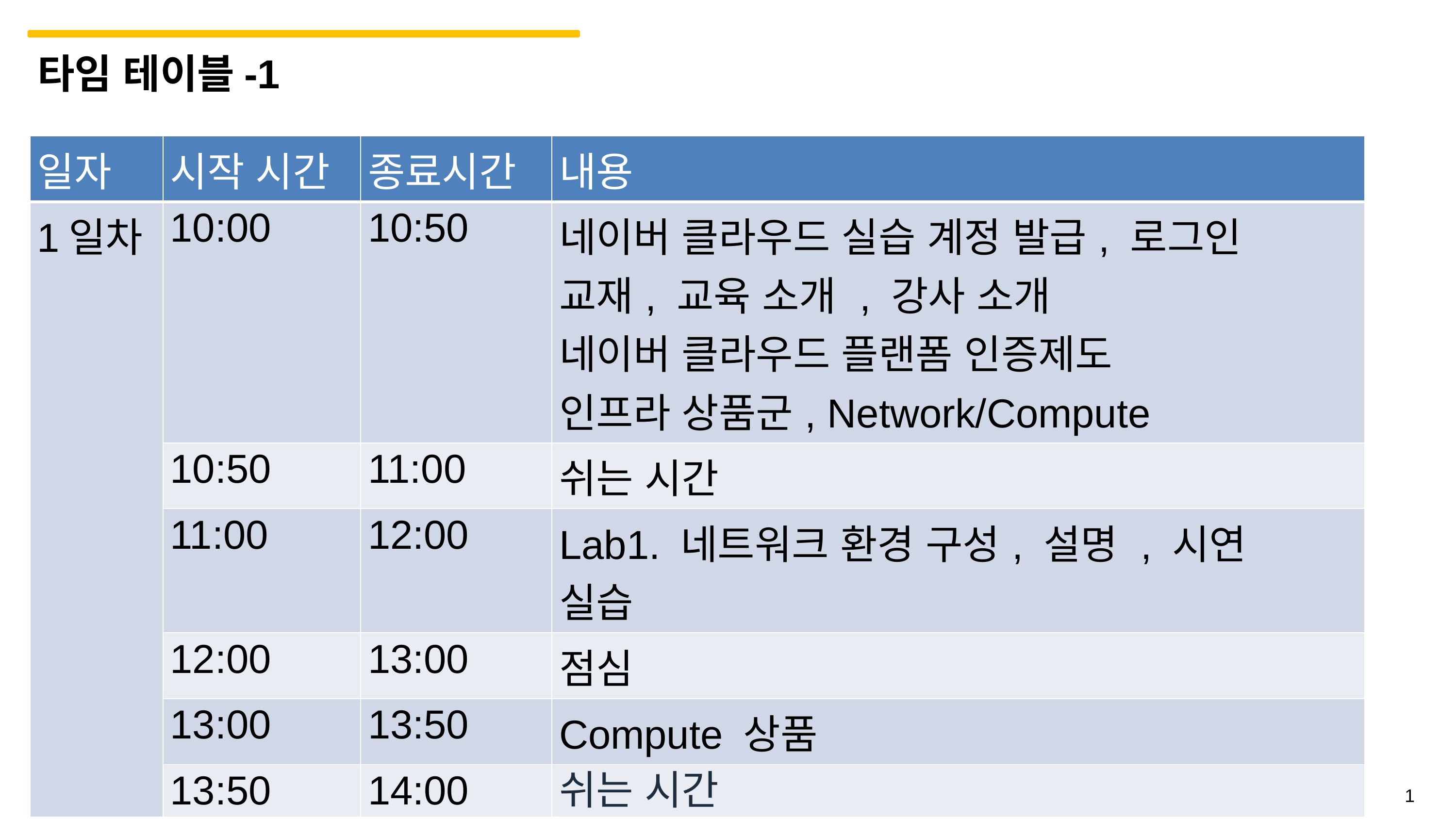

타임 테이블-1
| 일자 | 시작 시간 | 종료시간 | 내용 |
| --- | --- | --- | --- |
| 1일차 | 10:00 | 10:50 | 네이버 클라우드 실습 계정 발급, 로그인 교재, 교육 소개 , 강사 소개 네이버 클라우드 플랜폼 인증제도 인프라 상품군, Network/Compute |
|  | 10:50 | 11:00 | 쉬는 시간 |
|  | 11:00 | 12:00 | Lab1. 네트워크 환경 구성, 설명 , 시연 실습 |
|  | 12:00 | 13:00 | 점심 |
|  | 13:00 | 13:50 | Compute 상품 |
|  | 13:50 | 14:00 | 쉬는 시간 |
1